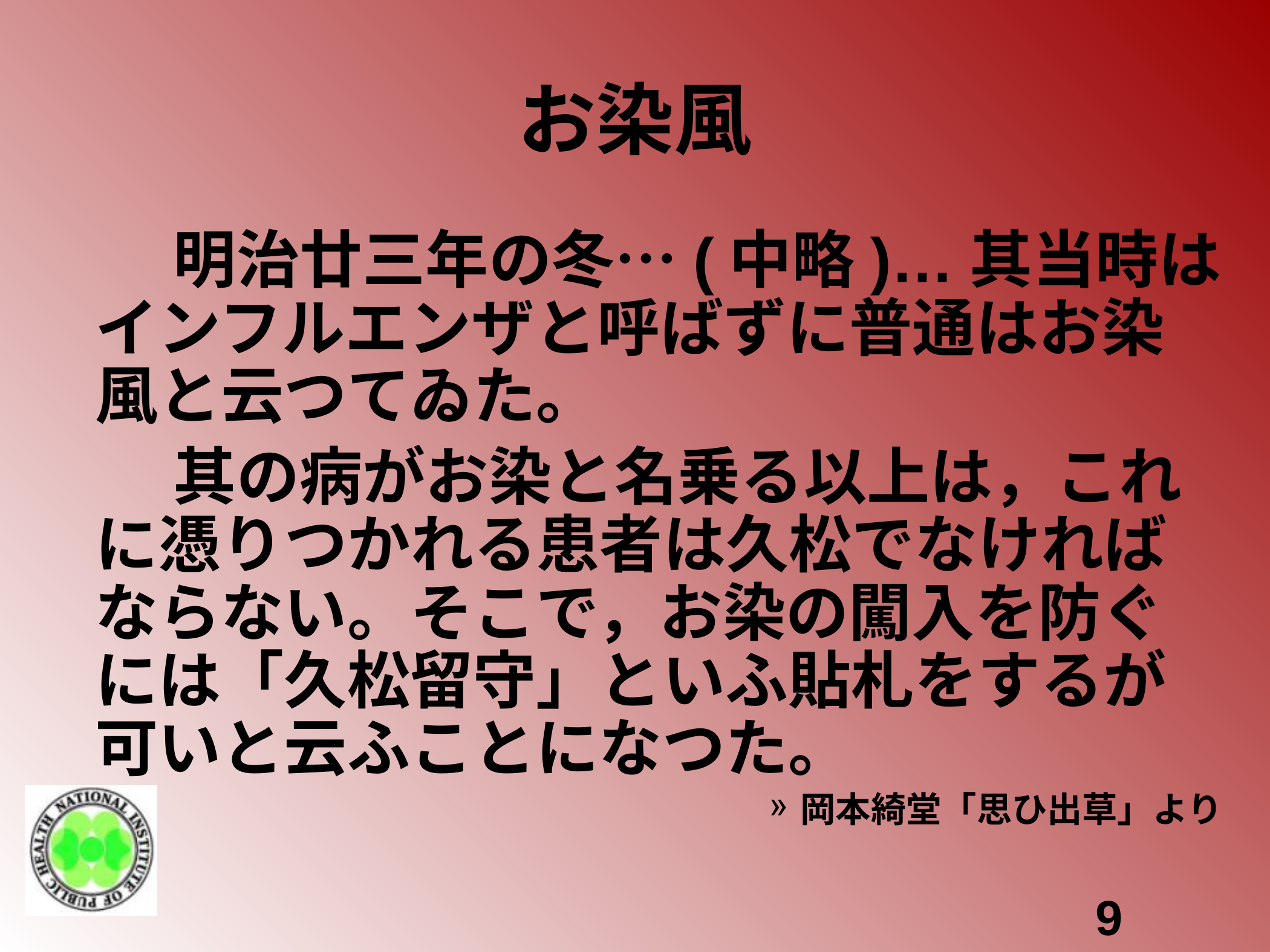

# お染風
　　明治廿三年の冬…(中略)…其当時はインフルエンザと呼ばずに普通はお染風と云つてゐた。
　　其の病がお染と名乗る以上は，これに憑りつかれる患者は久松でなければならない。そこで，お染の闖入を防ぐには「久松留守」といふ貼札をするが可いと云ふことになつた。
岡本綺堂「思ひ出草」より